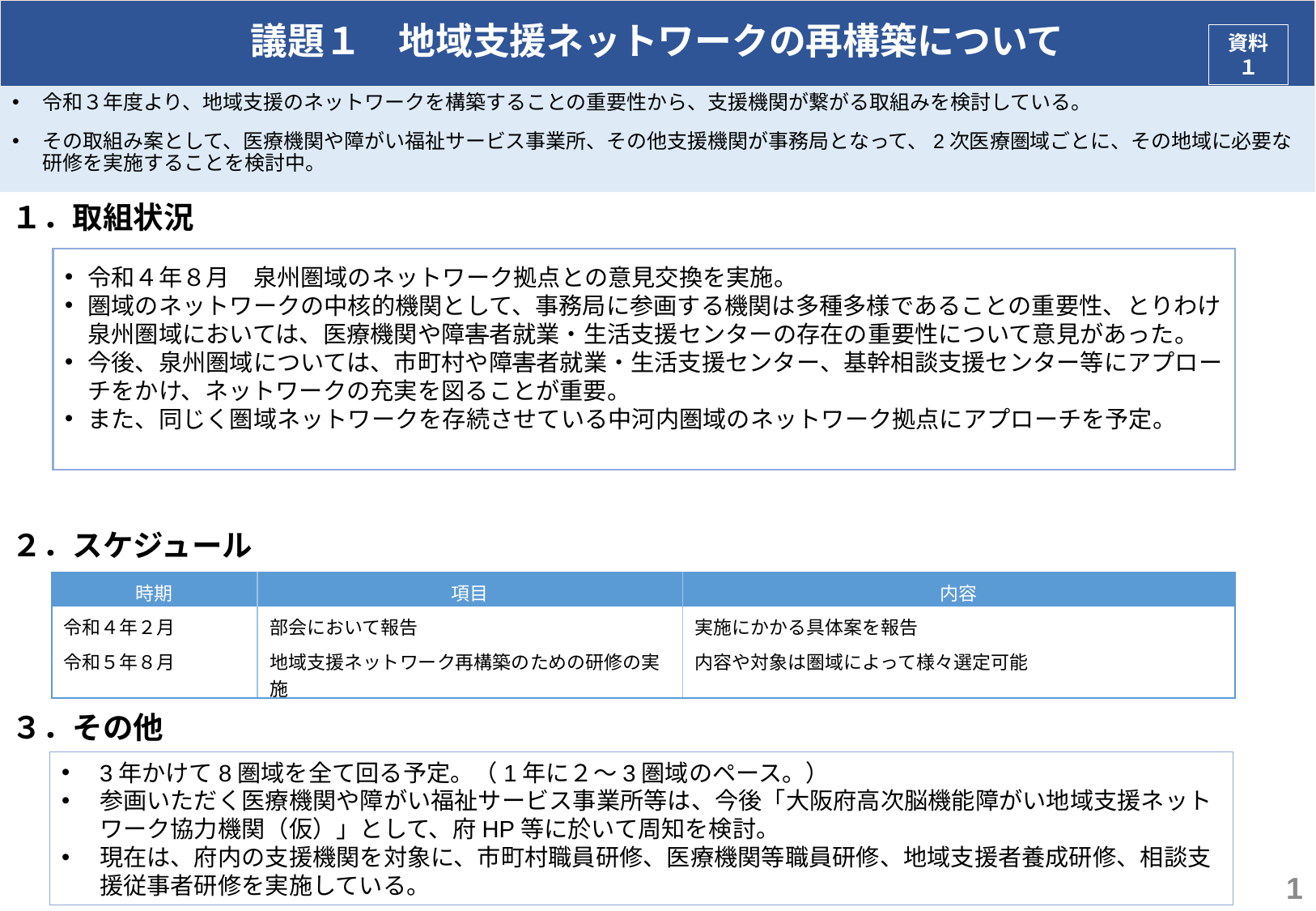

# 議題１　地域支援ネットワークの再構築について
資料１
令和３年度より、地域支援のネットワークを構築することの重要性から、支援機関が繋がる取組みを検討している。
その取組み案として、医療機関や障がい福祉サービス事業所、その他支援機関が事務局となって、2次医療圏域ごとに、その地域に必要な研修を実施することを検討中。

１．取組状況

２．スケジュール

３．その他

令和４年８月　泉州圏域のネットワーク拠点との意見交換を実施。
圏域のネットワークの中核的機関として、事務局に参画する機関は多種多様であることの重要性、とりわけ泉州圏域においては、医療機関や障害者就業・生活支援センターの存在の重要性について意見があった。
今後、泉州圏域については、市町村や障害者就業・生活支援センター、基幹相談支援センター等にアプローチをかけ、ネットワークの充実を図ることが重要。
また、同じく圏域ネットワークを存続させている中河内圏域のネットワーク拠点にアプローチを予定。
| 時期 | 項目 | 内容 |
| --- | --- | --- |
| 令和４年２月 | 部会において報告 | 実施にかかる具体案を報告 |
| 令和５年８月 | 地域支援ネットワーク再構築のための研修の実施 | 内容や対象は圏域によって様々選定可能 |
3年かけて8圏域を全て回る予定。（1年に２～3圏域のペース。）
参画いただく医療機関や障がい福祉サービス事業所等は、今後「大阪府高次脳機能障がい地域支援ネットワーク協力機関（仮）」として、府HP等に於いて周知を検討。
現在は、府内の支援機関を対象に、市町村職員研修、医療機関等職員研修、地域支援者養成研修、相談支援従事者研修を実施している。
1